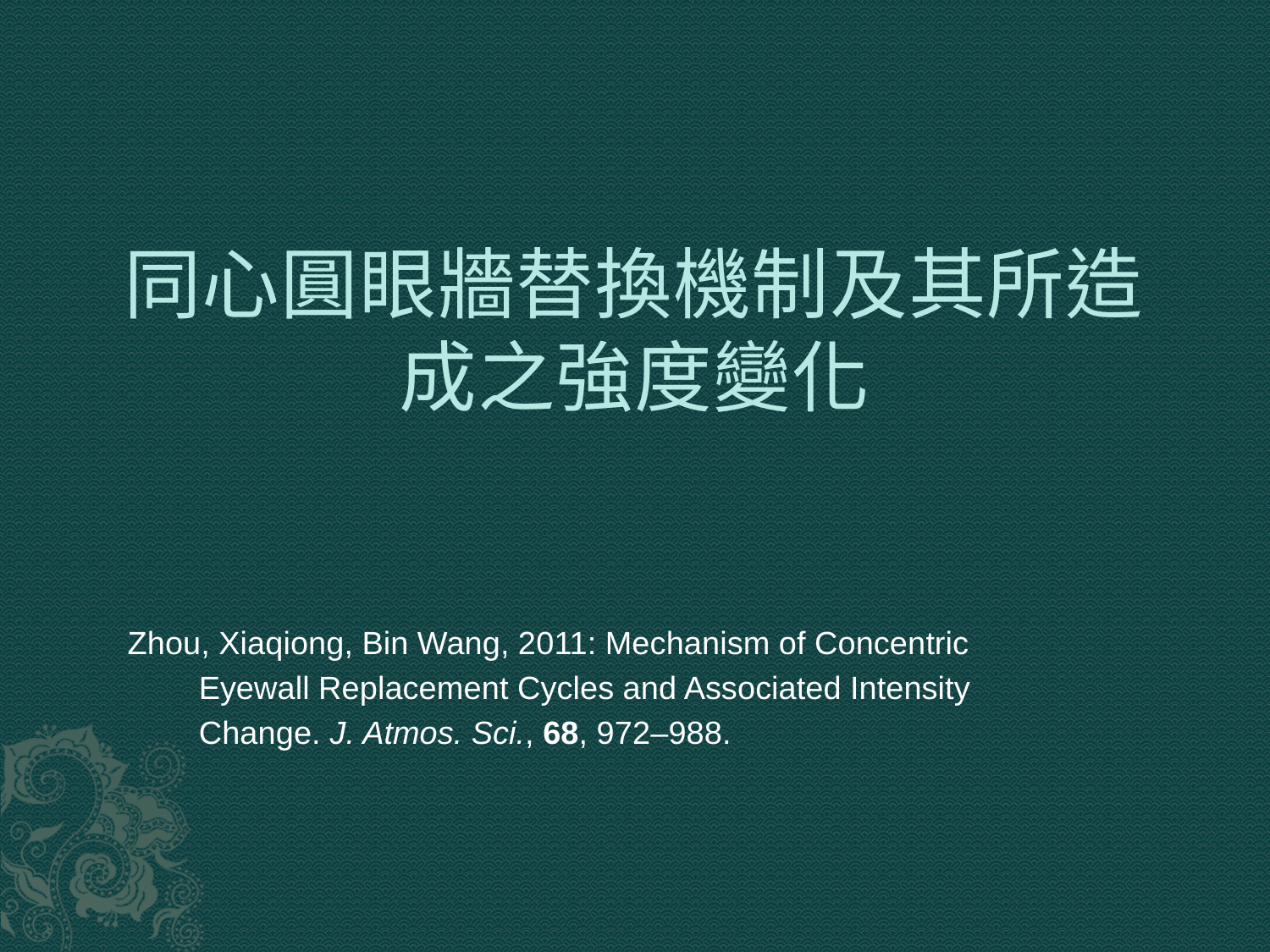

# 同心圓眼牆替換機制及其所造成之強度變化
Zhou, Xiaqiong, Bin Wang, 2011: Mechanism of Concentric
　　Eyewall Replacement Cycles and Associated Intensity
　　Change. J. Atmos. Sci., 68, 972–988.